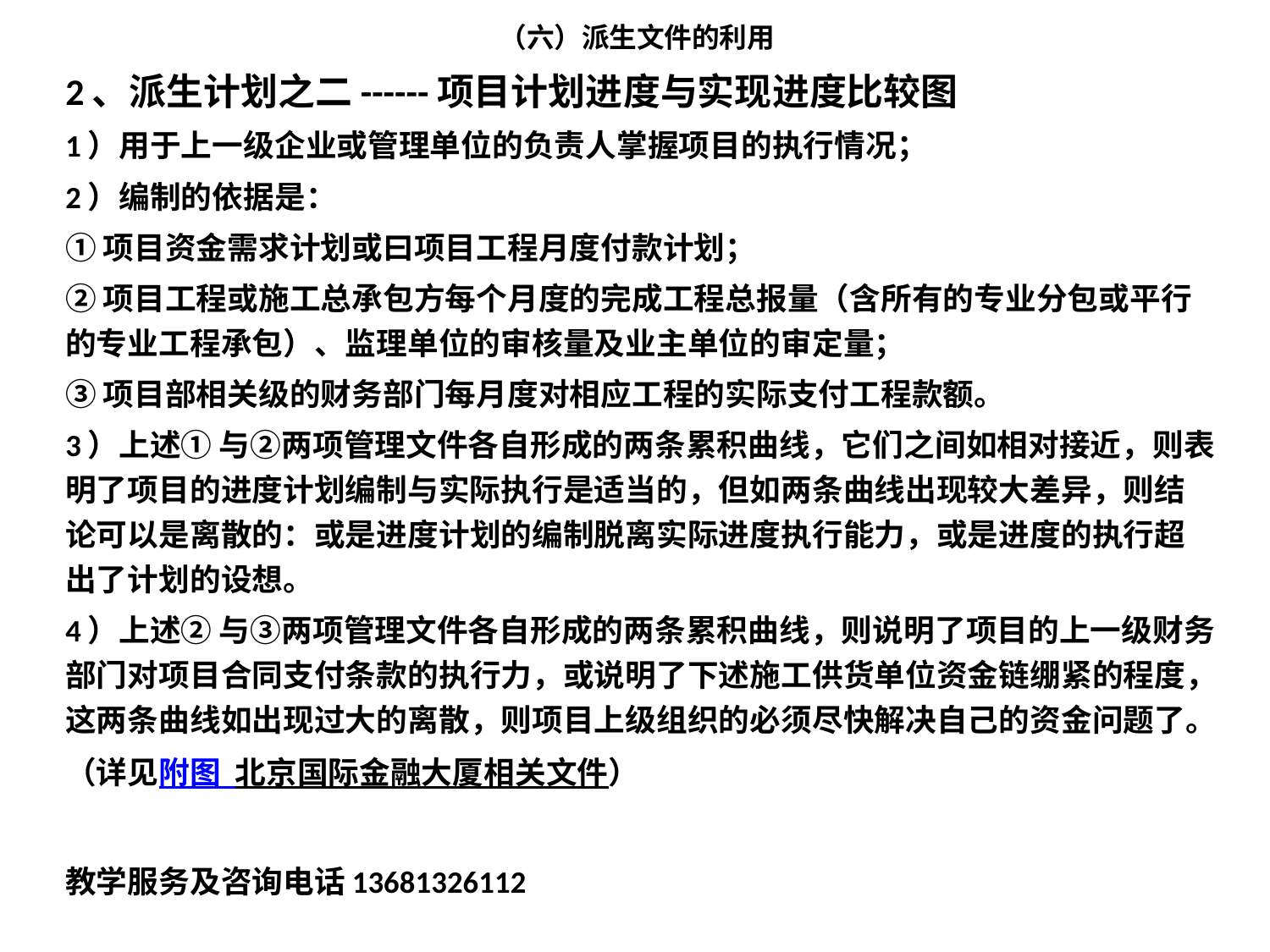

# （六）派生文件的利用
2、派生计划之二------项目计划进度与实现进度比较图
1）用于上一级企业或管理单位的负责人掌握项目的执行情况；
2）编制的依据是：
①项目资金需求计划或曰项目工程月度付款计划；
②项目工程或施工总承包方每个月度的完成工程总报量（含所有的专业分包或平行的专业工程承包）、监理单位的审核量及业主单位的审定量；
③项目部相关级的财务部门每月度对相应工程的实际支付工程款额。
3）上述① 与②两项管理文件各自形成的两条累积曲线，它们之间如相对接近，则表明了项目的进度计划编制与实际执行是适当的，但如两条曲线出现较大差异，则结论可以是离散的：或是进度计划的编制脱离实际进度执行能力，或是进度的执行超出了计划的设想。
4）上述② 与③两项管理文件各自形成的两条累积曲线，则说明了项目的上一级财务部门对项目合同支付条款的执行力，或说明了下述施工供货单位资金链绷紧的程度，这两条曲线如出现过大的离散，则项目上级组织的必须尽快解决自己的资金问题了。
（详见附图  北京国际金融大厦相关文件）

教学服务及咨询电话13681326112